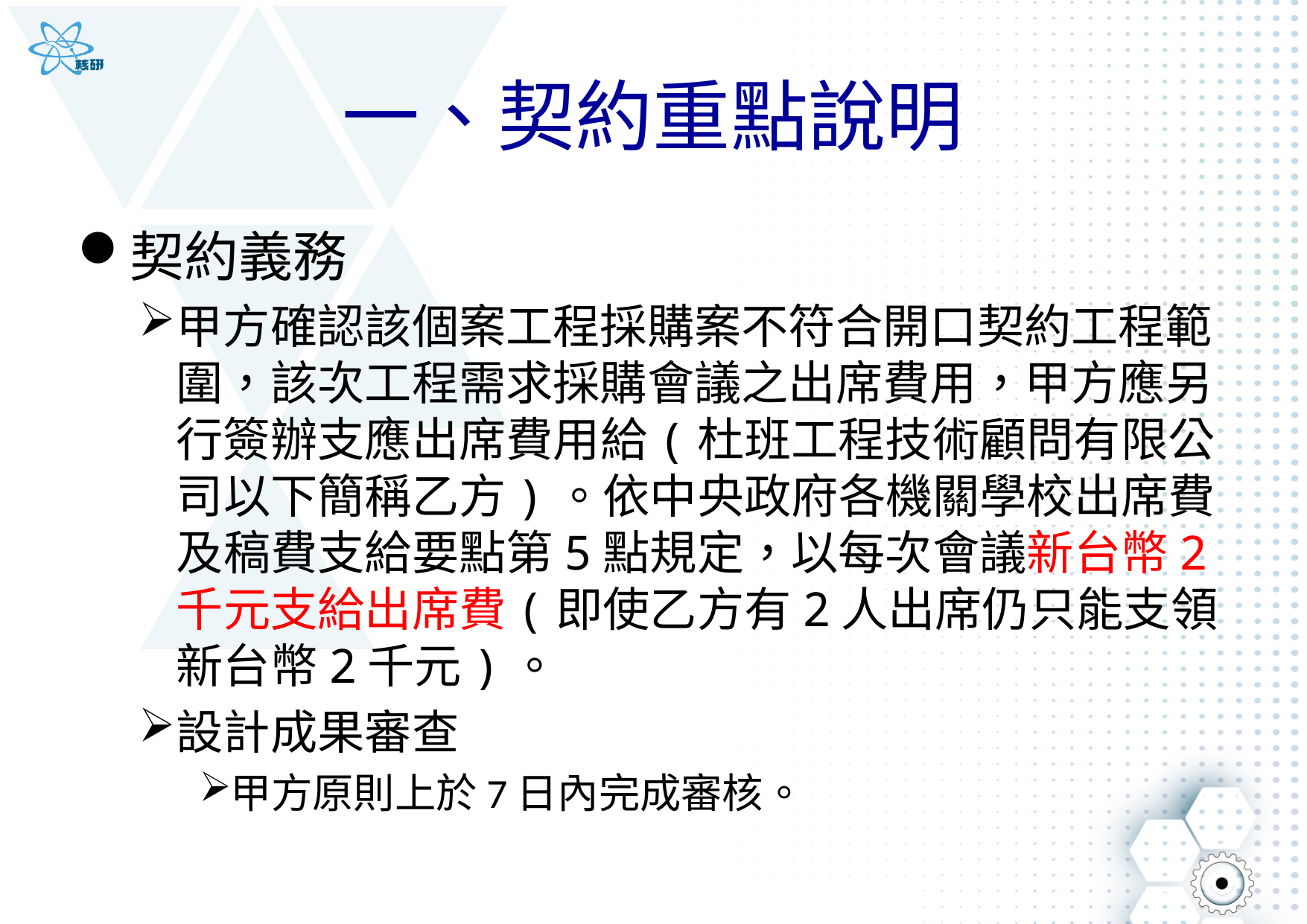

# 一、契約重點說明
契約義務
甲方確認該個案工程採購案不符合開口契約工程範圍，該次工程需求採購會議之出席費用，甲方應另行簽辦支應出席費用給(杜班工程技術顧問有限公司以下簡稱乙方)。依中央政府各機關學校出席費及稿費支給要點第5點規定，以每次會議新台幣2千元支給出席費(即使乙方有2人出席仍只能支領新台幣2千元)。
設計成果審查
甲方原則上於7日內完成審核。